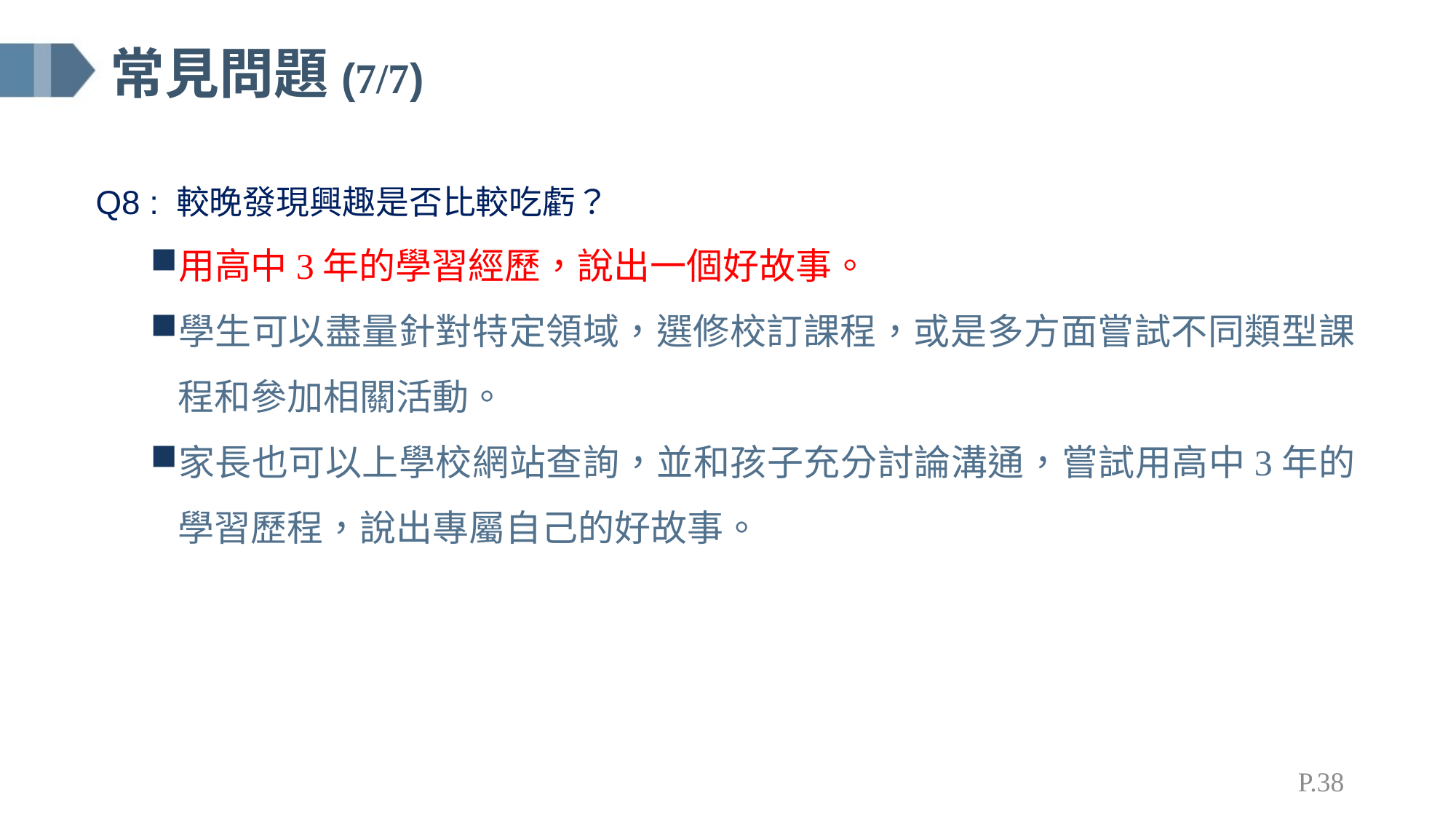

# 常見問題(7/7)
Q8 : 較晚發現興趣是否比較吃虧？
用高中3年的學習經歷，說出一個好故事。
學生可以盡量針對特定領域，選修校訂課程，或是多方面嘗試不同類型課程和參加相關活動。
家長也可以上學校網站查詢，並和孩子充分討論溝通，嘗試用高中3年的學習歷程，說出專屬自己的好故事。

P.38